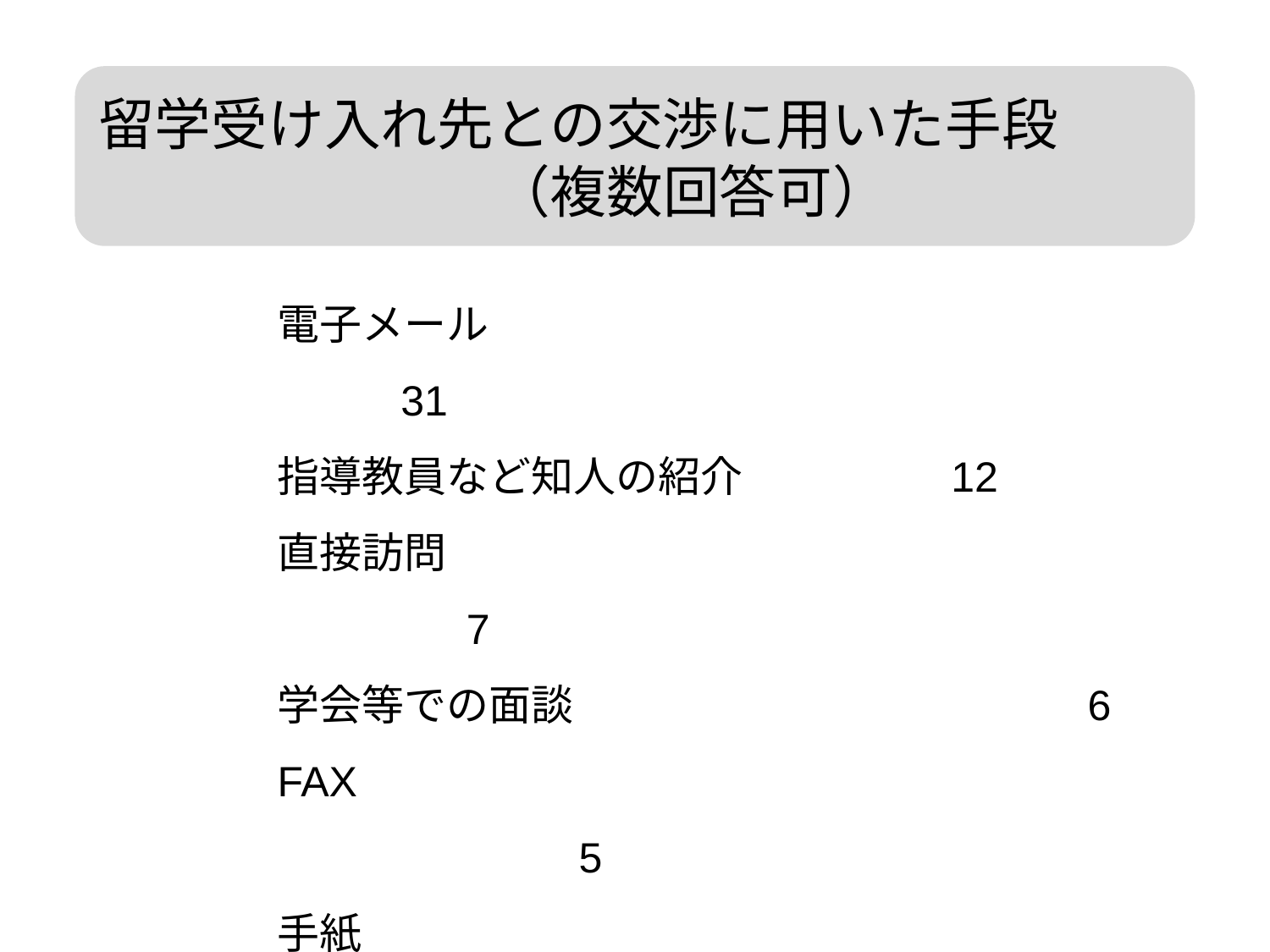

留学受け入れ先との交渉に用いた手段　　　　（複数回答可）
電子メール					　　　   31
指導教員など知人の紹介	  	   12
直接訪問					  	　 7
学会等での面談			  	    6
FAX							  	    5
手紙							  	    3
通常の大学院入学			  	    2
その他					  	    2